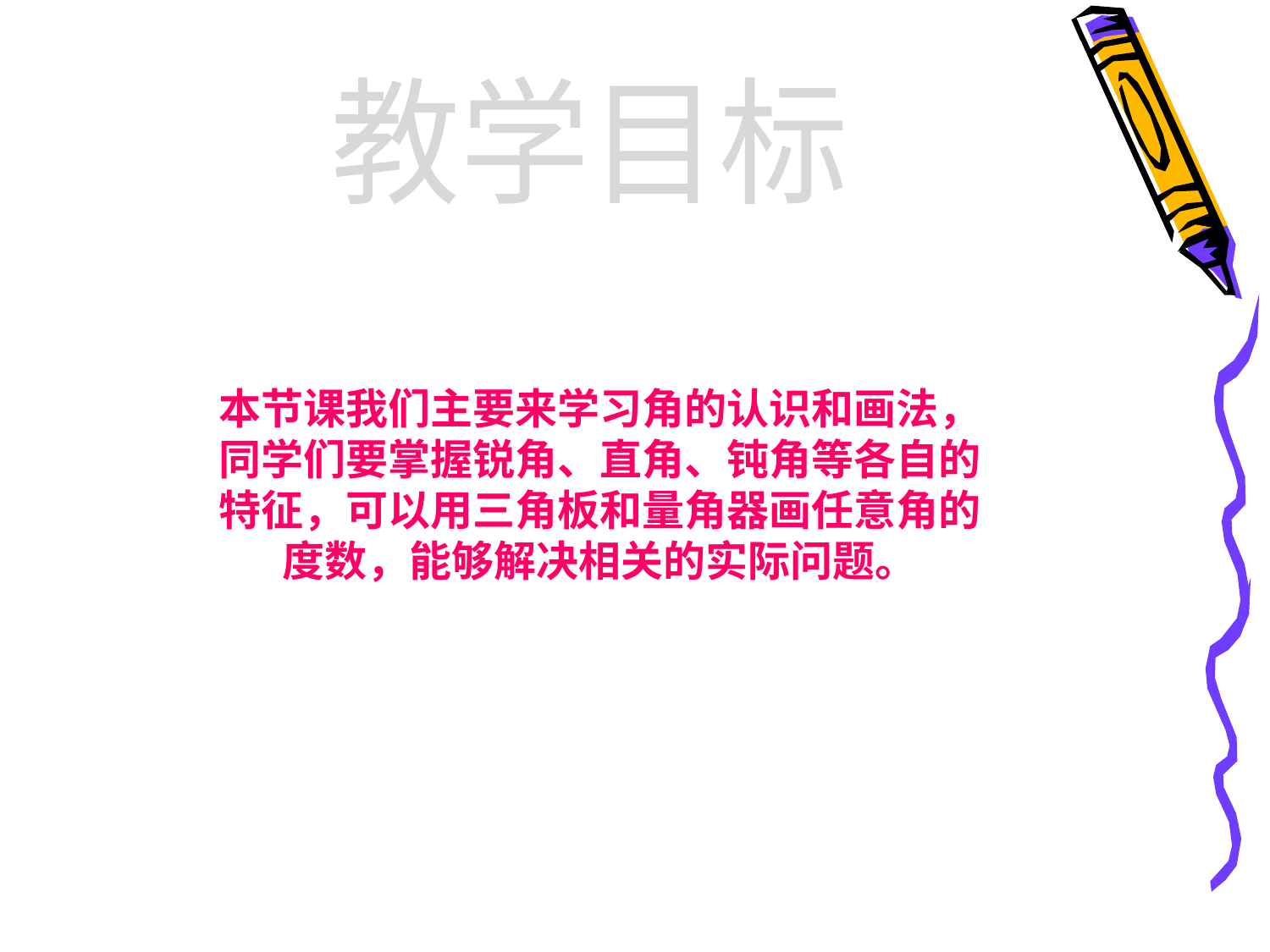

教学目标
本节课我们主要来学习角的认识和画法，同学们要掌握锐角、直角、钝角等各自的特征，可以用三角板和量角器画任意角的度数，能够解决相关的实际问题。